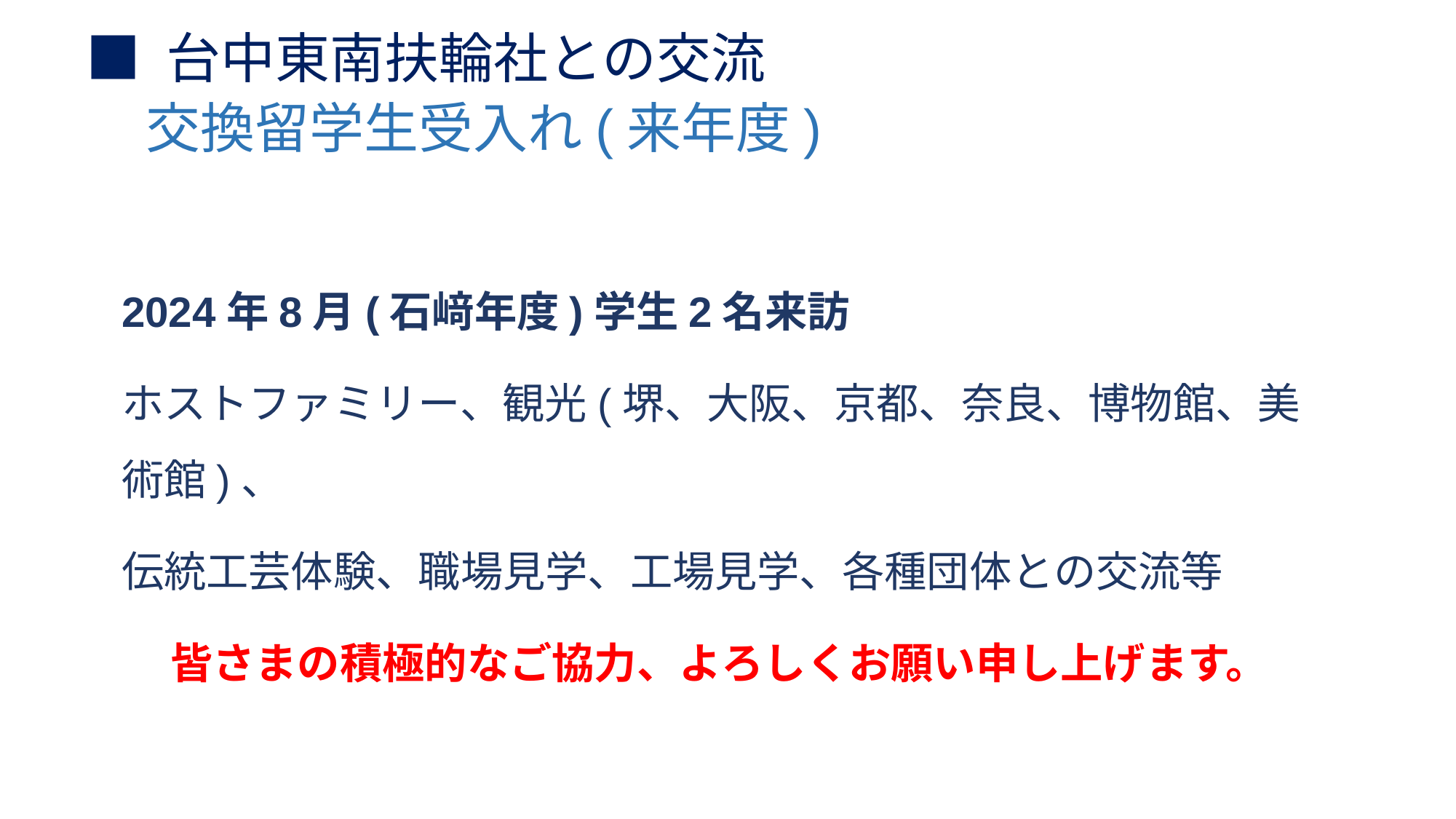

# ■ 台中東南扶輪社との交流 交換留学生受入れ(来年度)
2024年8月(石﨑年度)学生2名来訪
ホストファミリー、観光(堺、大阪、京都、奈良、博物館、美術館)、
伝統工芸体験、職場見学、工場見学、各種団体との交流等
皆さまの積極的なご協力、よろしくお願い申し上げます。